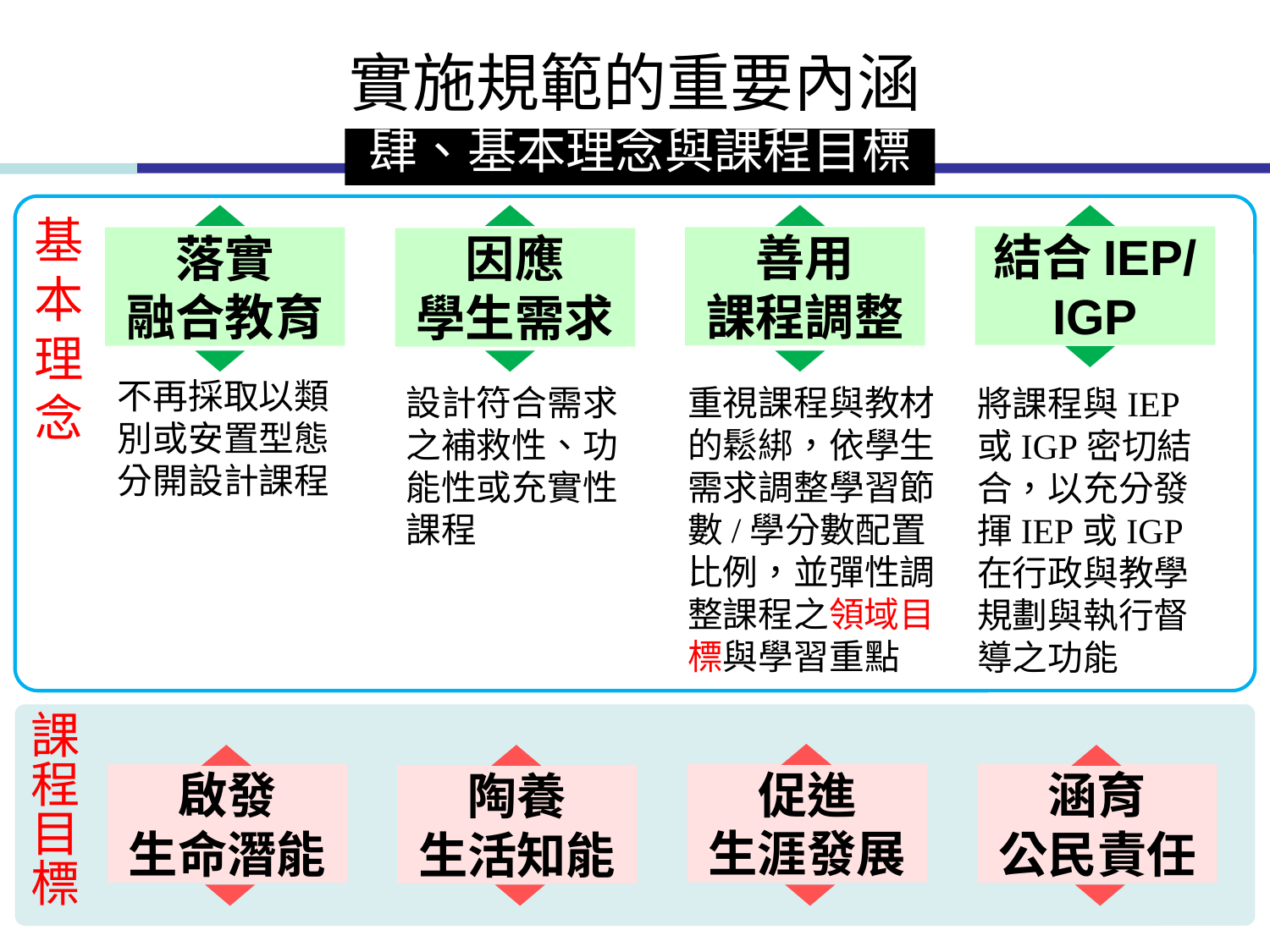

實施規範的重要內涵
肆、基本理念與課程目標

基
本
理
念

結合IEP/IGP
善用
課程調整
落實
融合教育
因應
學生需求

不再採取以類別或安置型態分開設計課程
設計符合需求之補救性、功能性或充實性課程
重視課程與教材的鬆綁，依學生需求調整學習節數/學分數配置比例，並彈性調整課程之領域目標與學習重點
將課程與IEP或IGP密切結合，以充分發揮IEP或IGP在行政與教學規劃與執行督導之功能
課
程
目
標

促進
生涯發展
啟發
生命潛能
涵育
公民責任
陶養
生活知能